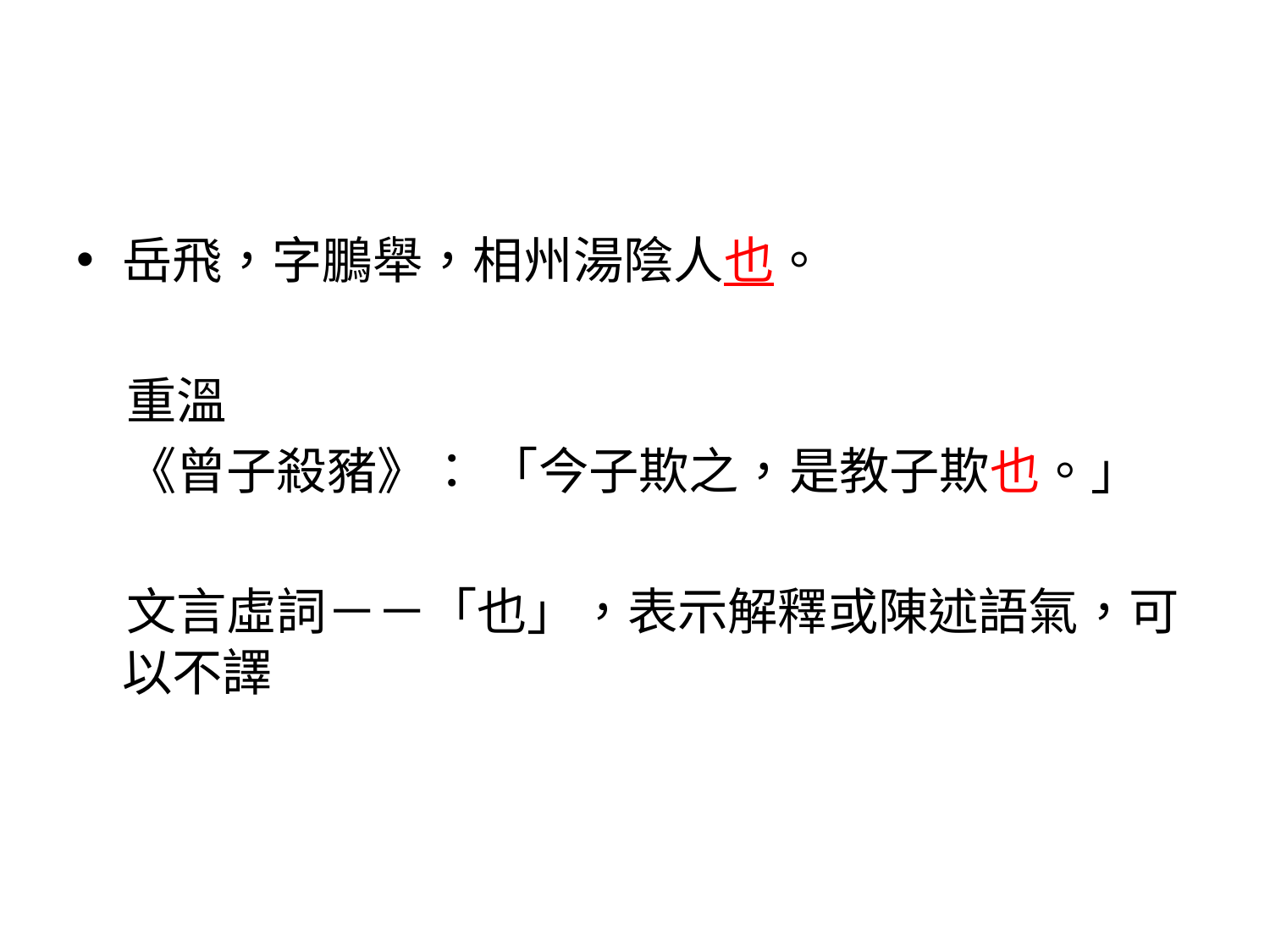

#
岳飛，字鵬舉，相州湯陰人也。

　重溫
　《曾子殺豬》： 「今子欺之，是教子欺也。」

　文言虛詞－－「也」，表示解釋或陳述語氣，可以不譯